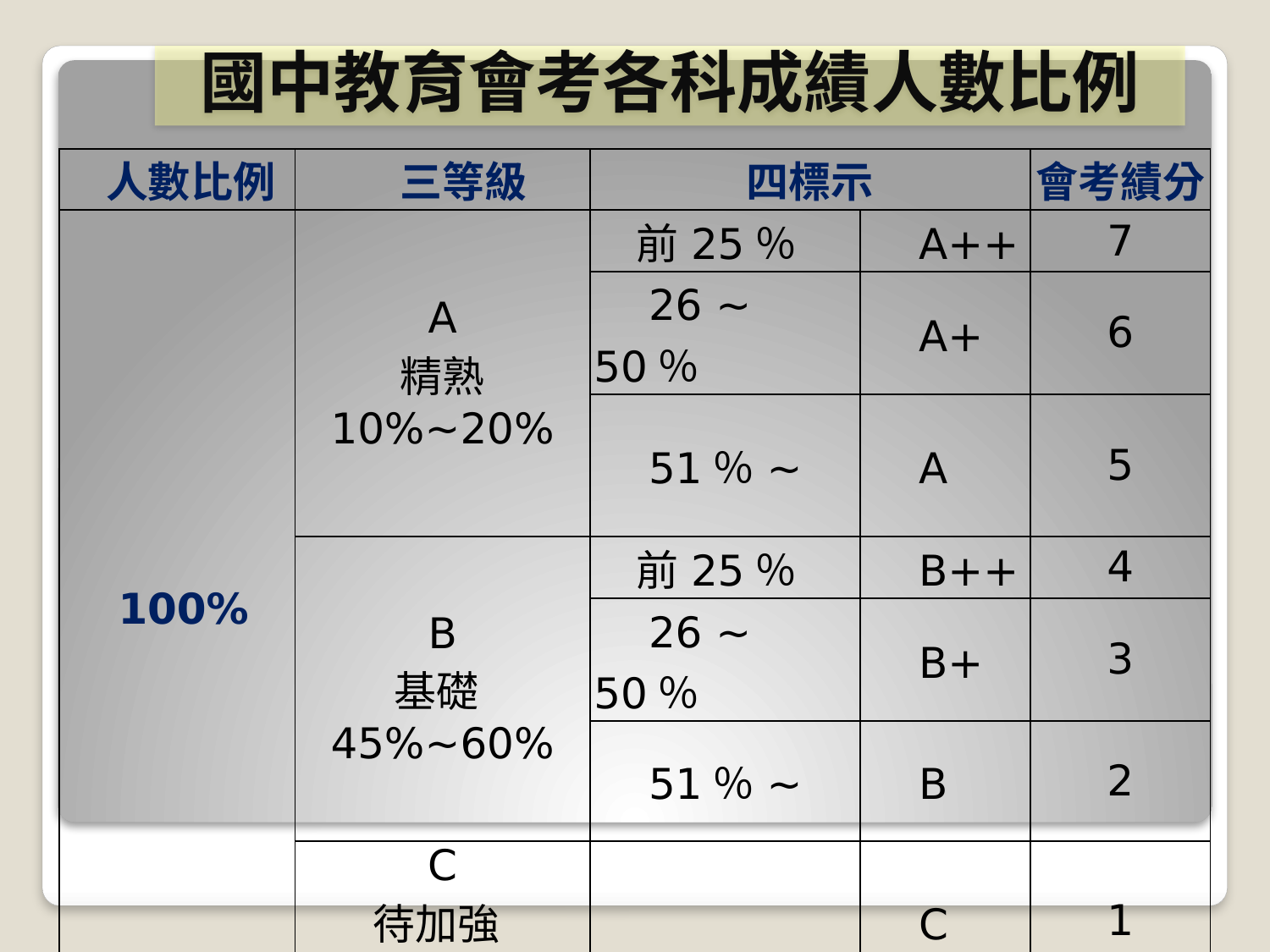

國中教育會考各科成績人數比例
| 人數比例 | 三等級 | 四標示 |  | 會考績分 |
| --- | --- | --- | --- | --- |
| 100% | A 精熟 10%~20% | 前25％ | A++ | 7 |
|  |  | 26 ~ 50％ | A+ | 6 |
|  |  | 51％~ | A | 5 |
|  | B 基礎45%~60% | 前25％ | B++ | 4 |
|  |  | 26 ~ 50％ | B+ | 3 |
|  |  | 51％~ | B | 2 |
|  | C 待加強20%~35% |  | C | 1 |